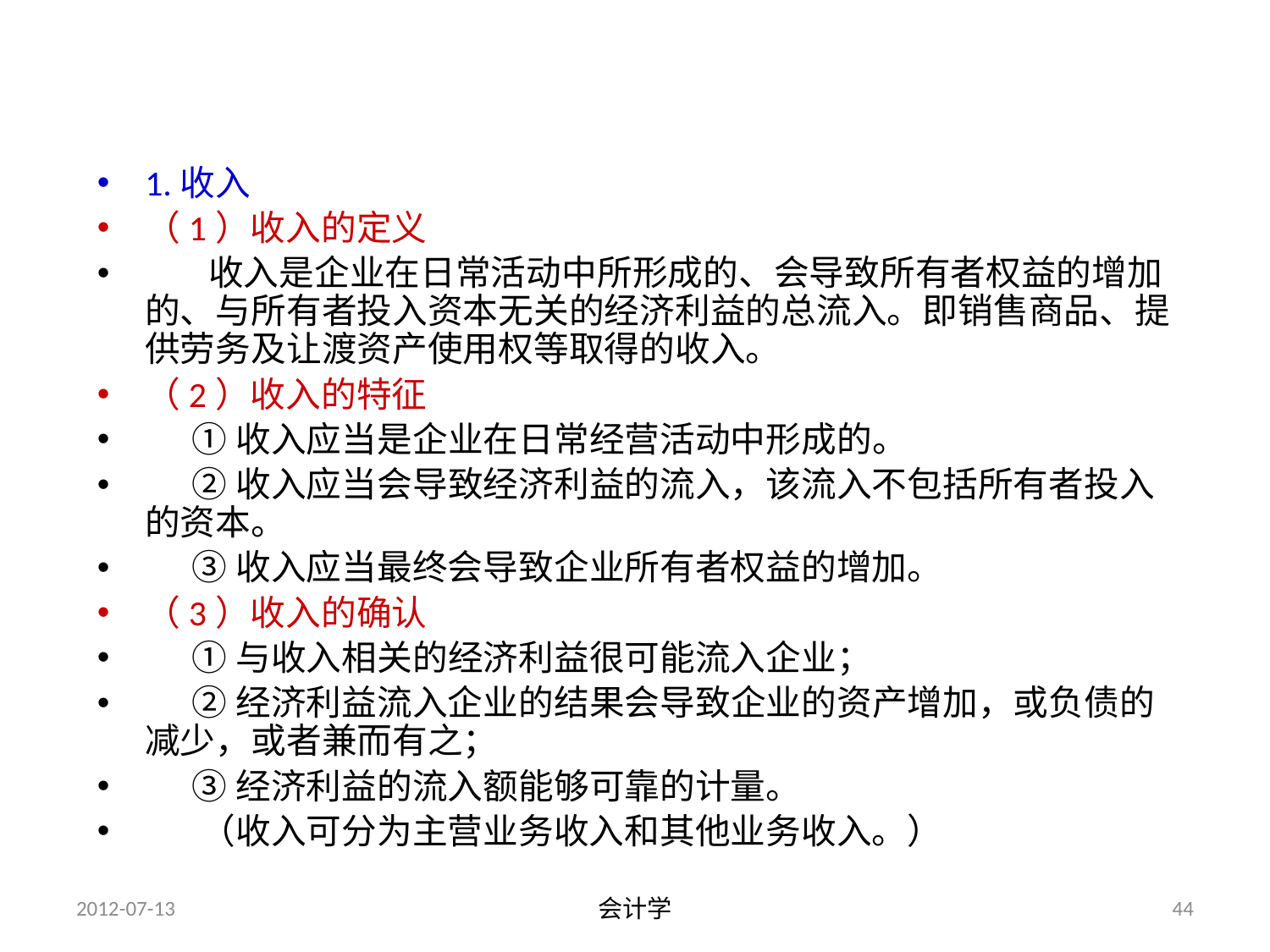

# （二）动态会计要素（收入、费用、利润）
1.收入
（1）收入的定义
       收入是企业在日常活动中所形成的、会导致所有者权益的增加的、与所有者投入资本无关的经济利益的总流入。即销售商品、提供劳务及让渡资产使用权等取得的收入。
（2）收入的特征
      ①收入应当是企业在日常经营活动中形成的。
      ②收入应当会导致经济利益的流入，该流入不包括所有者投入的资本。
      ③收入应当最终会导致企业所有者权益的增加。
（3）收入的确认
      ①与收入相关的经济利益很可能流入企业；
      ②经济利益流入企业的结果会导致企业的资产增加，或负债的减少，或者兼而有之；
      ③经济利益的流入额能够可靠的计量。
      （收入可分为主营业务收入和其他业务收入。）
2012-07-13
会计学
44